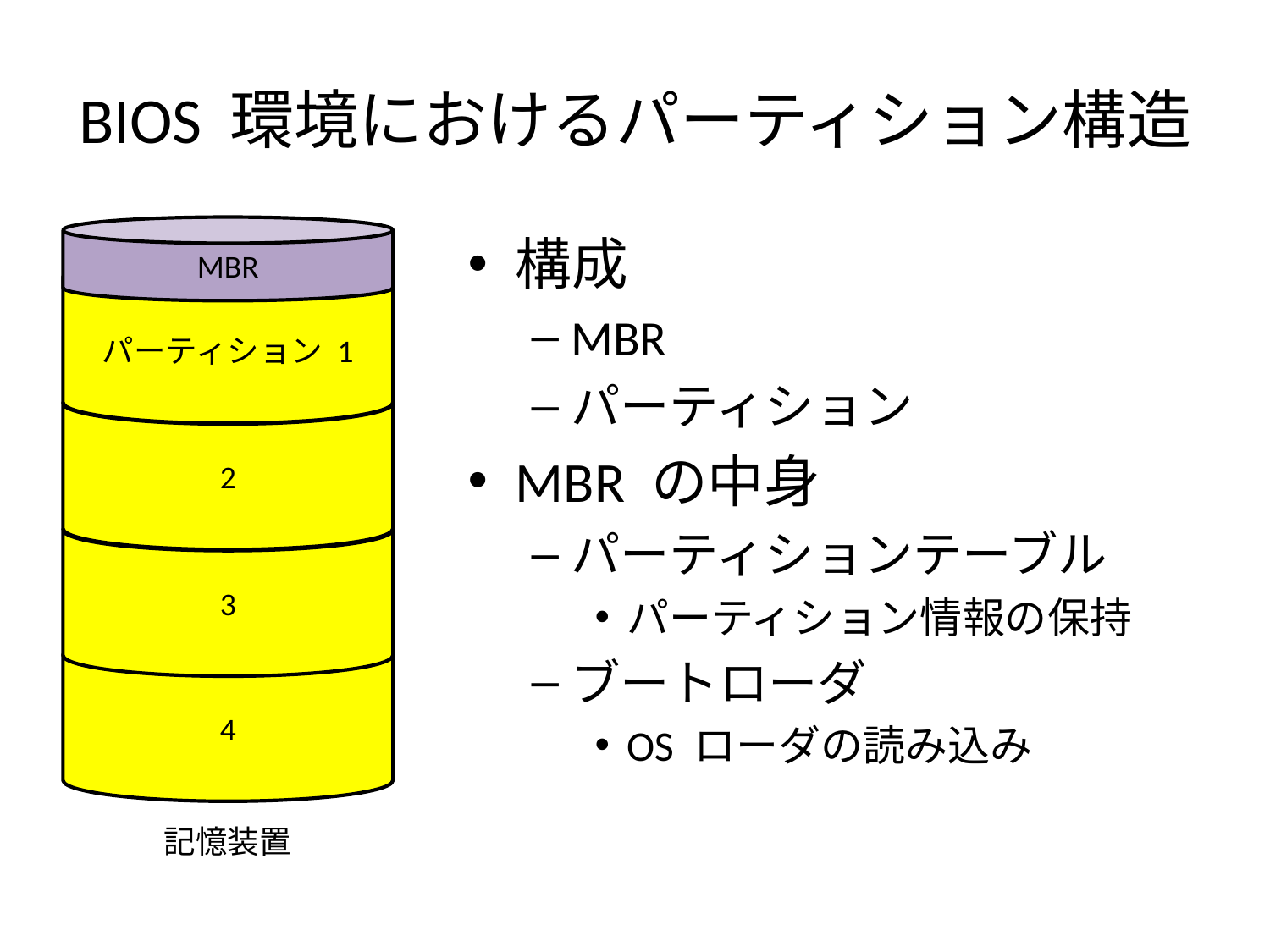

# BIOS 環境におけるパーティション構造
MBR
構成
MBR
パーティション
MBR の中身
パーティションテーブル
パーティション情報の保持
ブートローダ
OS ローダの読み込み
パーティション 1
2
3
4
記憶装置